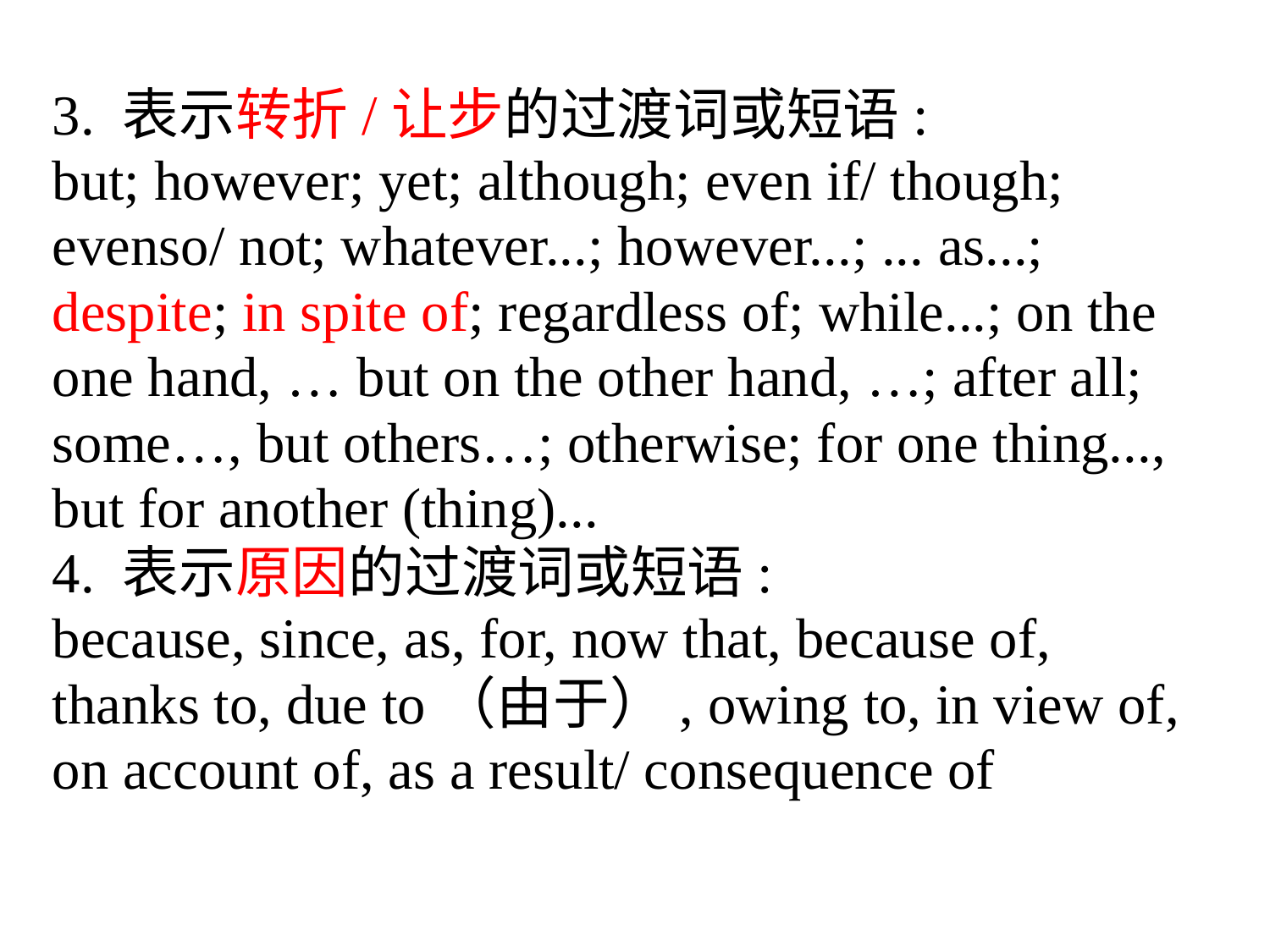

3. 表示转折/让步的过渡词或短语:
but; however; yet; although; even if/ though;
evenso/ not; whatever...; however...; ... as...;
despite; in spite of; regardless of; while...; on the
one hand, … but on the other hand, …; after all;
some…, but others…; otherwise; for one thing...,
but for another (thing)...
4. 表示原因的过渡词或短语:
because, since, as, for, now that, because of,
thanks to, due to（由于）, owing to, in view of,
on account of, as a result/ consequence of